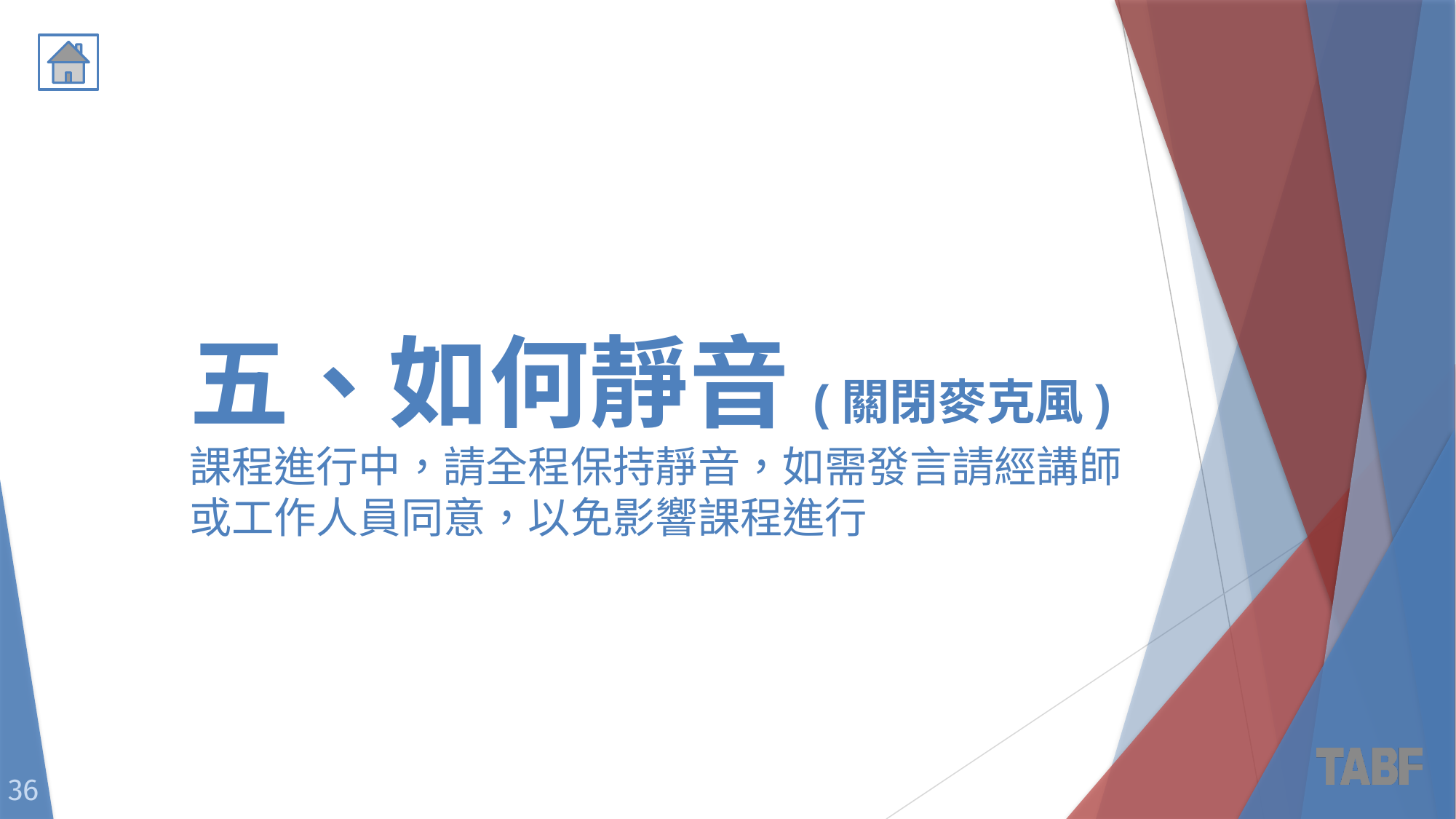

# 五、如何靜音(關閉麥克風) 課程進行中，請全程保持靜音，如需發言請經講師或工作人員同意，以免影響課程進行
36